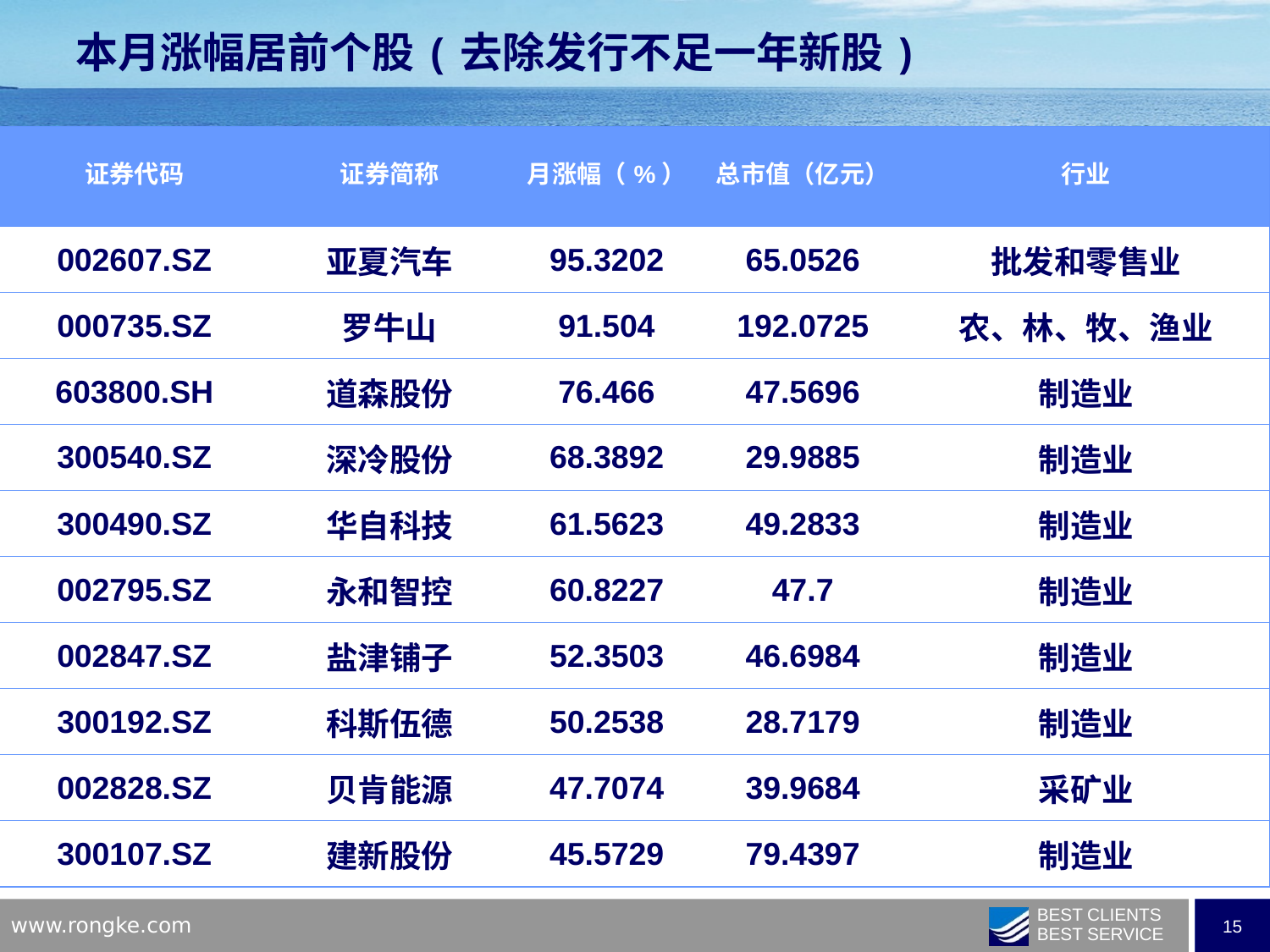

本月涨幅居前个股(去除发行不足一年新股)
| 证券代码 | 证券简称 | 月涨幅（%） | 总市值（亿元） | 行业 |
| --- | --- | --- | --- | --- |
| 002607.SZ | 亚夏汽车 | 95.3202 | 65.0526 | 批发和零售业 |
| 000735.SZ | 罗牛山 | 91.504 | 192.0725 | 农、林、牧、渔业 |
| 603800.SH | 道森股份 | 76.466 | 47.5696 | 制造业 |
| 300540.SZ | 深冷股份 | 68.3892 | 29.9885 | 制造业 |
| 300490.SZ | 华自科技 | 61.5623 | 49.2833 | 制造业 |
| 002795.SZ | 永和智控 | 60.8227 | 47.7 | 制造业 |
| 002847.SZ | 盐津铺子 | 52.3503 | 46.6984 | 制造业 |
| 300192.SZ | 科斯伍德 | 50.2538 | 28.7179 | 制造业 |
| 002828.SZ | 贝肯能源 | 47.7074 | 39.9684 | 采矿业 |
| 300107.SZ | 建新股份 | 45.5729 | 79.4397 | 制造业 |
|  |  |  |  |  |